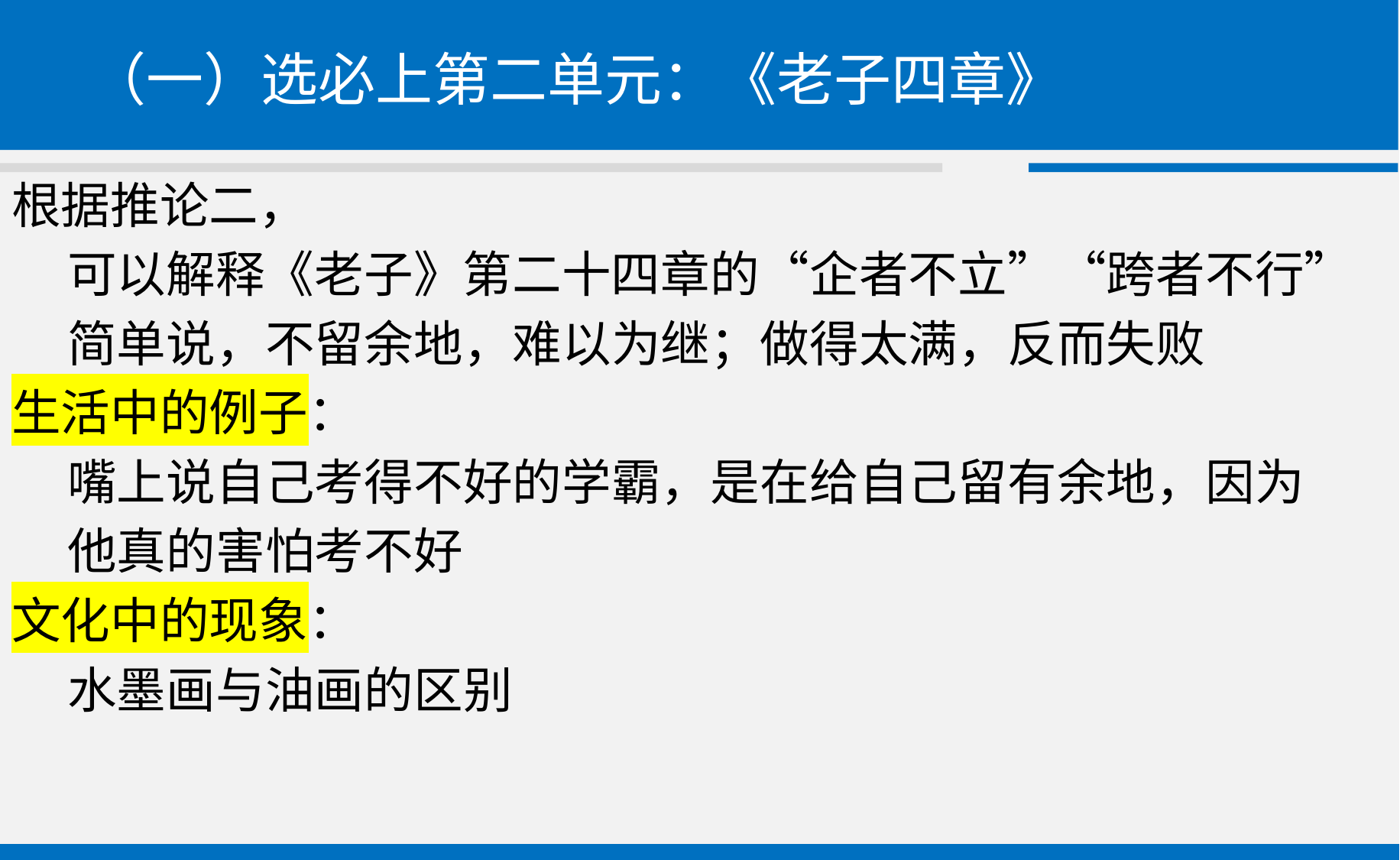

# （一）选必上第二单元：《老子四章》
根据推论二，
    可以解释《老子》第二十四章的“企者不立”“跨者不行”
    简单说，不留余地，难以为继；做得太满，反而失败
生活中的例子：
    嘴上说自己考得不好的学霸，是在给自己留有余地，因为
    他真的害怕考不好
文化中的现象：
    水墨画与油画的区别